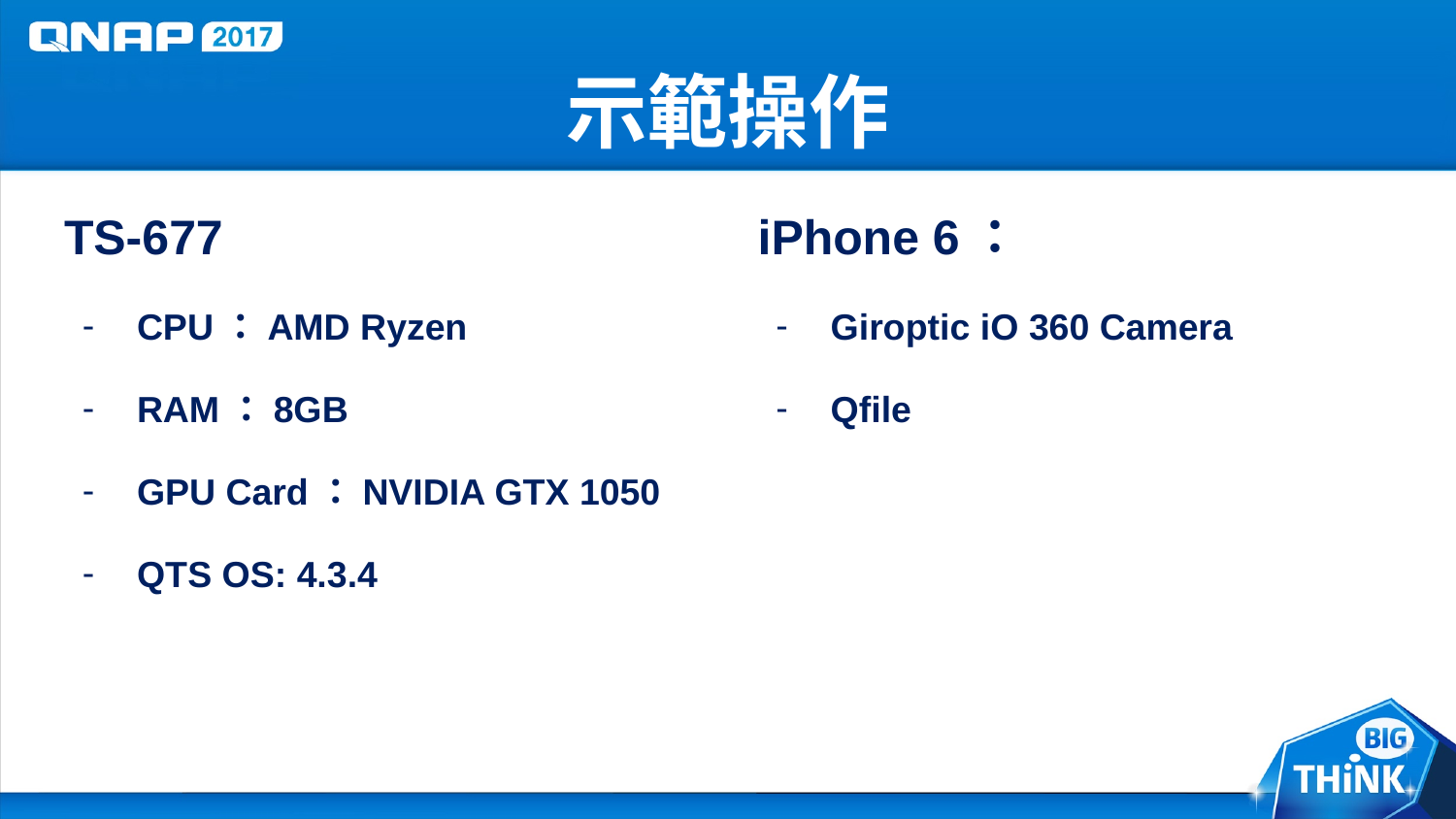

# 示範操作
TS-677
CPU：AMD Ryzen
RAM：8GB
GPU Card：NVIDIA GTX 1050
QTS OS: 4.3.4

iPhone 6：
Giroptic iO 360 Camera
Qfile